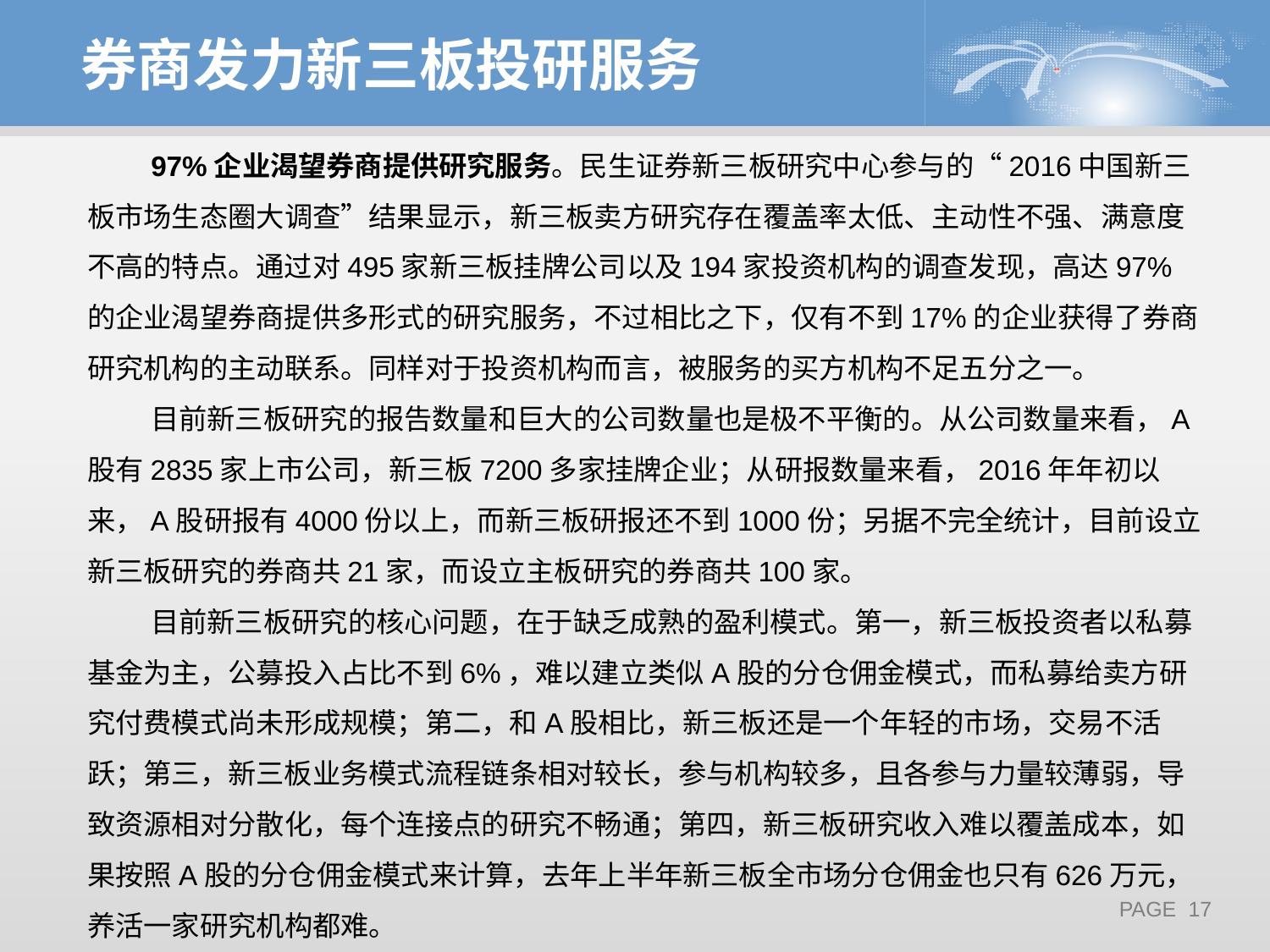

券商发力新三板投研服务
97%企业渴望券商提供研究服务。民生证券新三板研究中心参与的“2016中国新三板市场生态圈大调查”结果显示，新三板卖方研究存在覆盖率太低、主动性不强、满意度不高的特点。通过对495家新三板挂牌公司以及194家投资机构的调查发现，高达97%的企业渴望券商提供多形式的研究服务，不过相比之下，仅有不到17%的企业获得了券商研究机构的主动联系。同样对于投资机构而言，被服务的买方机构不足五分之一。
目前新三板研究的报告数量和巨大的公司数量也是极不平衡的。从公司数量来看，A股有2835家上市公司，新三板7200多家挂牌企业；从研报数量来看，2016年年初以来，A股研报有4000份以上，而新三板研报还不到1000份；另据不完全统计，目前设立新三板研究的券商共21家，而设立主板研究的券商共100家。
目前新三板研究的核心问题，在于缺乏成熟的盈利模式。第一，新三板投资者以私募基金为主，公募投入占比不到6%，难以建立类似A股的分仓佣金模式，而私募给卖方研究付费模式尚未形成规模；第二，和A股相比，新三板还是一个年轻的市场，交易不活跃；第三，新三板业务模式流程链条相对较长，参与机构较多，且各参与力量较薄弱，导致资源相对分散化，每个连接点的研究不畅通；第四，新三板研究收入难以覆盖成本，如果按照A股的分仓佣金模式来计算，去年上半年新三板全市场分仓佣金也只有626万元，养活一家研究机构都难。